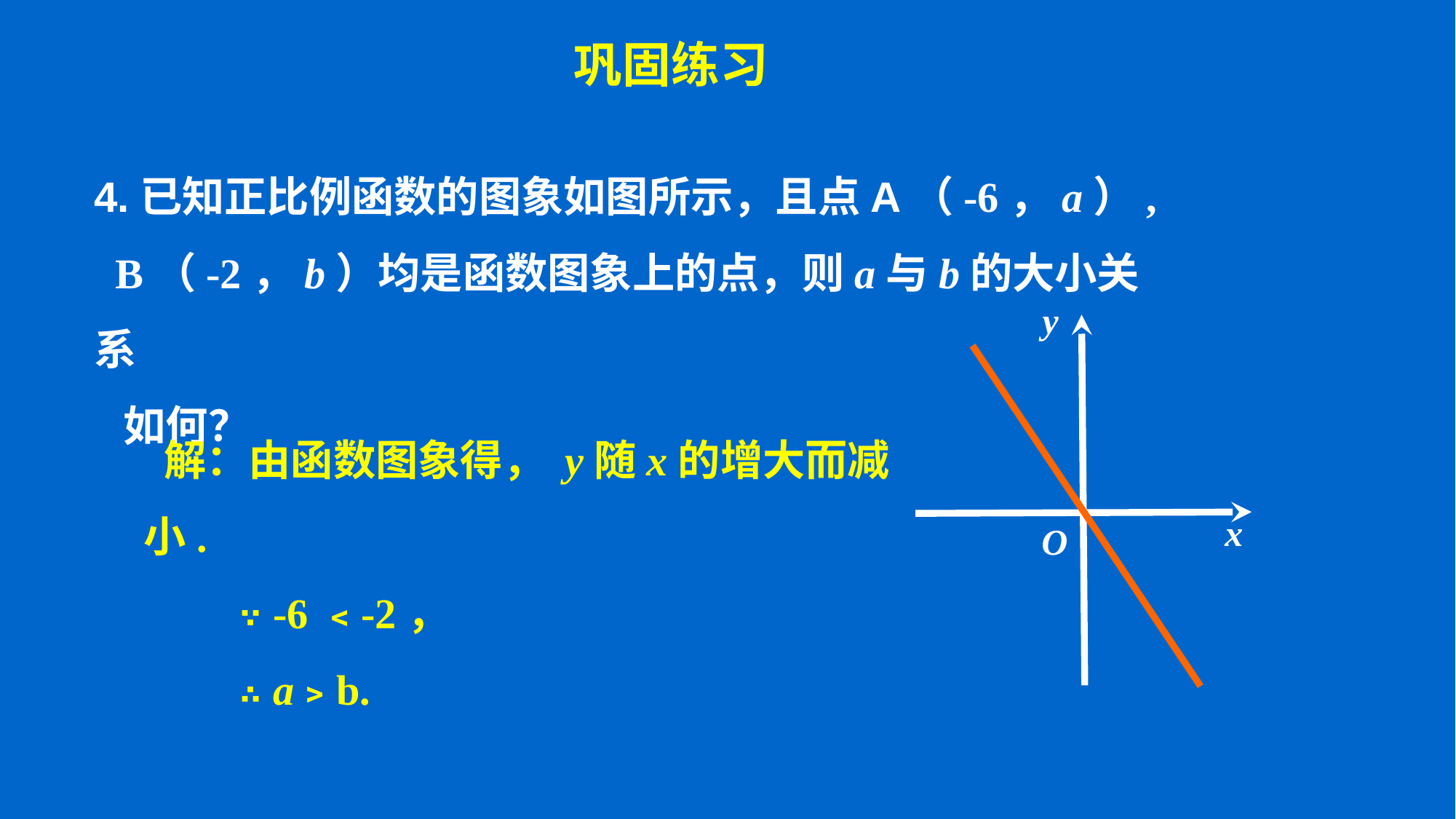

巩固练习

4.已知正比例函数的图象如图所示，且点A（-6，a）,
  B（-2，b）均是函数图象上的点，则a与b的大小关系
  如何？
y
O
 解：由函数图象得， y随x的增大而减小.
         ∵ -6 ﹤-2，
         ∴ a﹥b.
x